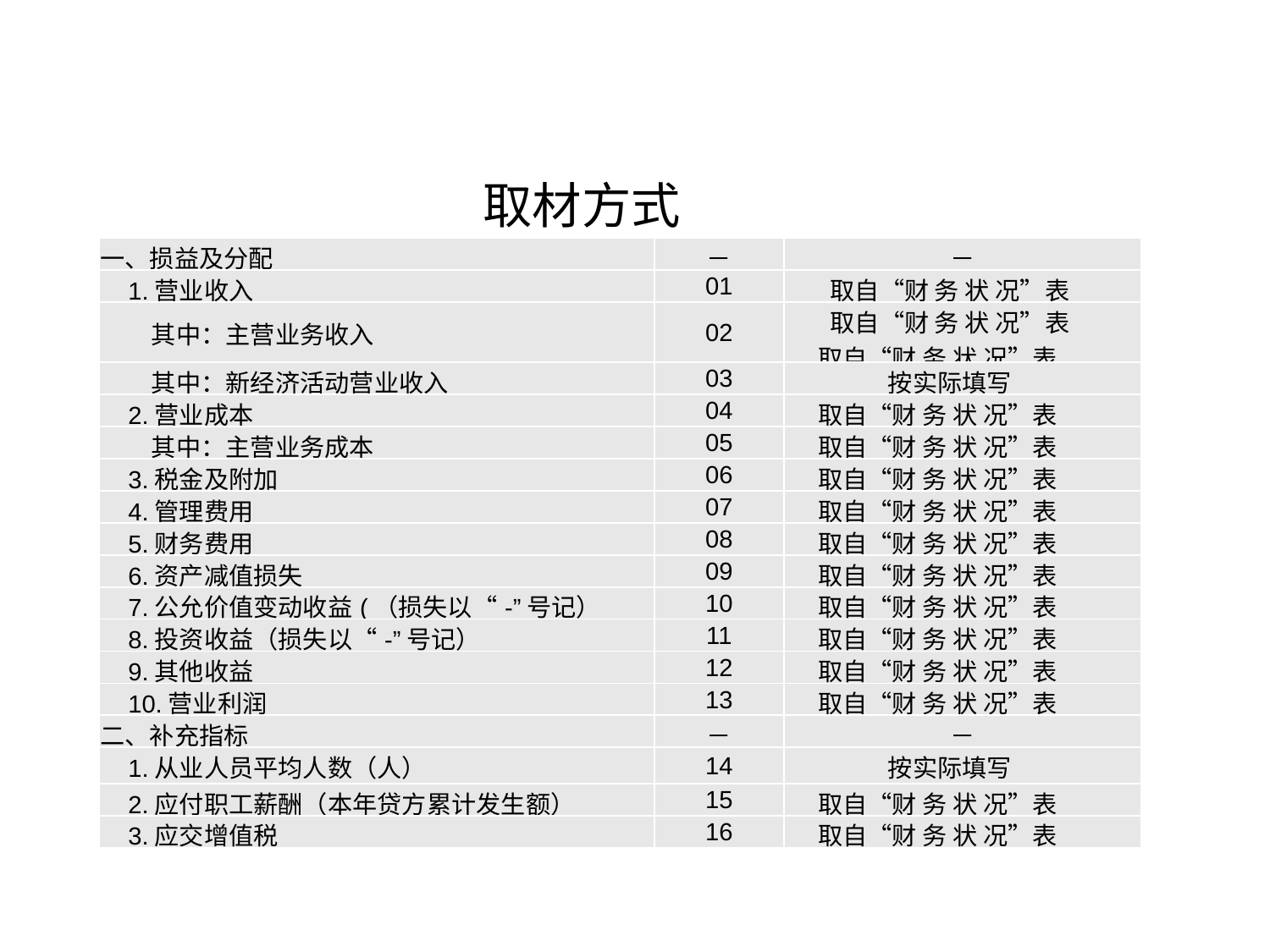

建筑业

取材方式
| 一、损益及分配 | － | － |
| --- | --- | --- |
| 1.营业收入 | 01 | 取自“财 务 状 况”表 |
| 其中：主营业务收入 | 02 | 取自“财 务 状 况”表　 取自“财 务 状 况”表 |
| 其中：新经济活动营业收入 | 03 | 按实际填写 |
| 2.营业成本 | 04 | 取自“财 务 状 况”表 |
| 其中：主营业务成本 | 05 | 取自“财 务 状 况”表 |
| 3.税金及附加 | 06 | 取自“财 务 状 况”表 |
| 4.管理费用 | 07 | 取自“财 务 状 况”表 |
| 5.财务费用 | 08 | 取自“财 务 状 况”表 |
| 6.资产减值损失 | 09 | 取自“财 务 状 况”表 |
| 7.公允价值变动收益(（损失以“-”号记） | 10 | 取自“财 务 状 况”表 |
| 8.投资收益（损失以“-”号记） | 11 | 取自“财 务 状 况”表 |
| 9.其他收益 | 12 | 取自“财 务 状 况”表 |
| 10.营业利润 | 13 | 取自“财 务 状 况”表 |
| 二、补充指标 | － | － |
| 1.从业人员平均人数（人） | 14 | 按实际填写 |
| 2.应付职工薪酬（本年贷方累计发生额） | 15 | 取自“财 务 状 况”表 |
| 3.应交增值税 | 16 | 取自“财 务 状 况”表 |